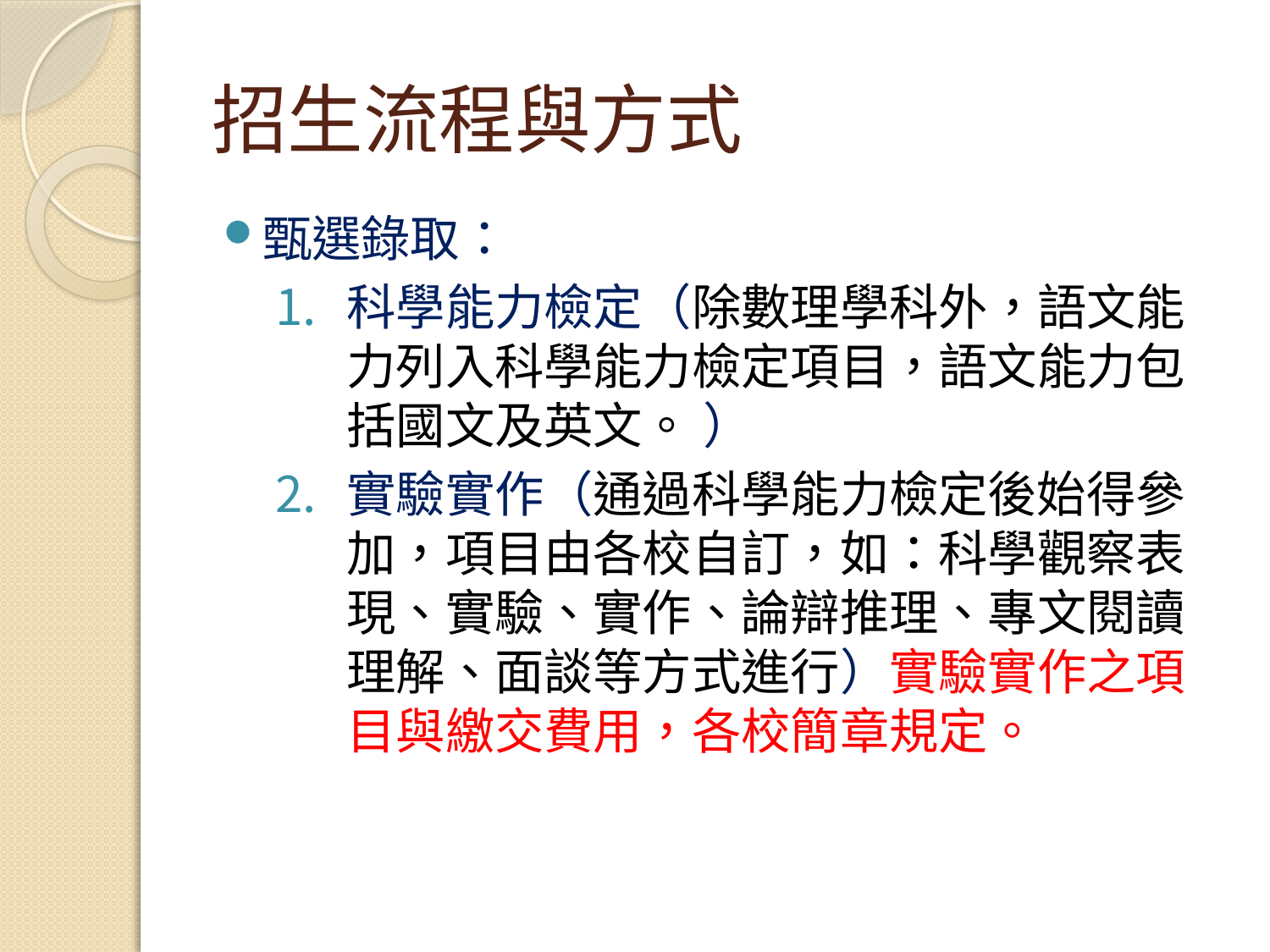

# 招生流程與方式
甄選錄取：
科學能力檢定（除數理學科外，語文能力列入科學能力檢定項目，語文能力包括國文及英文。 ）
實驗實作（通過科學能力檢定後始得參加，項目由各校自訂，如：科學觀察表現、實驗、實作、論辯推理、專文閱讀理解、面談等方式進行）實驗實作之項目與繳交費用，各校簡章規定。